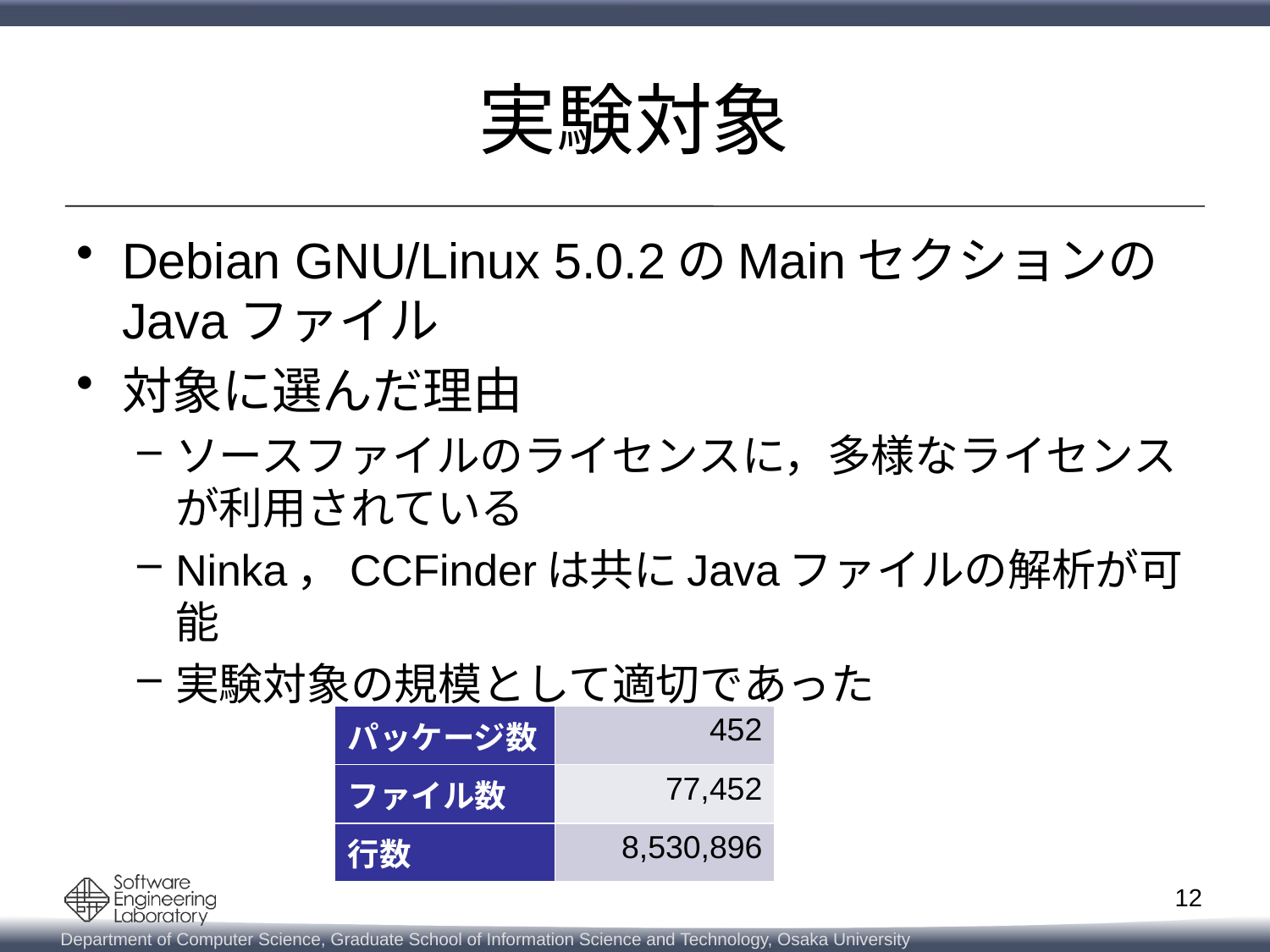

# 実験対象
Debian GNU/Linux 5.0.2のMainセクションのJavaファイル
対象に選んだ理由
ソースファイルのライセンスに，多様なライセンスが利用されている
Ninka，CCFinderは共にJavaファイルの解析が可能
実験対象の規模として適切であった
| パッケージ数 | 452 |
| --- | --- |
| ファイル数 | 77,452 |
| 行数 | 8,530,896 |
12